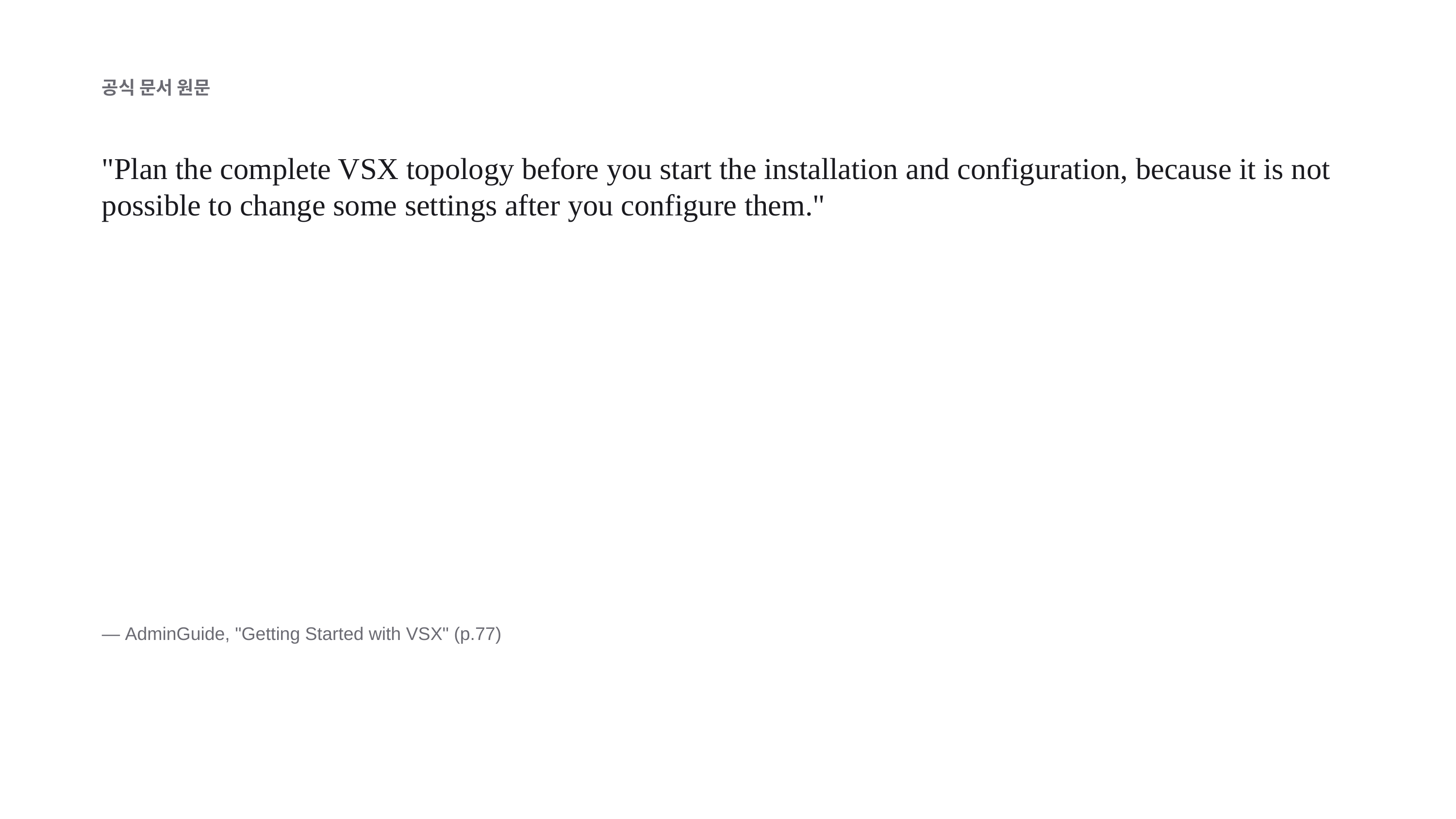

공식 문서 원문
"Plan the complete VSX topology before you start the installation and configuration, because it is not possible to change some settings after you configure them."
— AdminGuide, "Getting Started with VSX" (p.77)